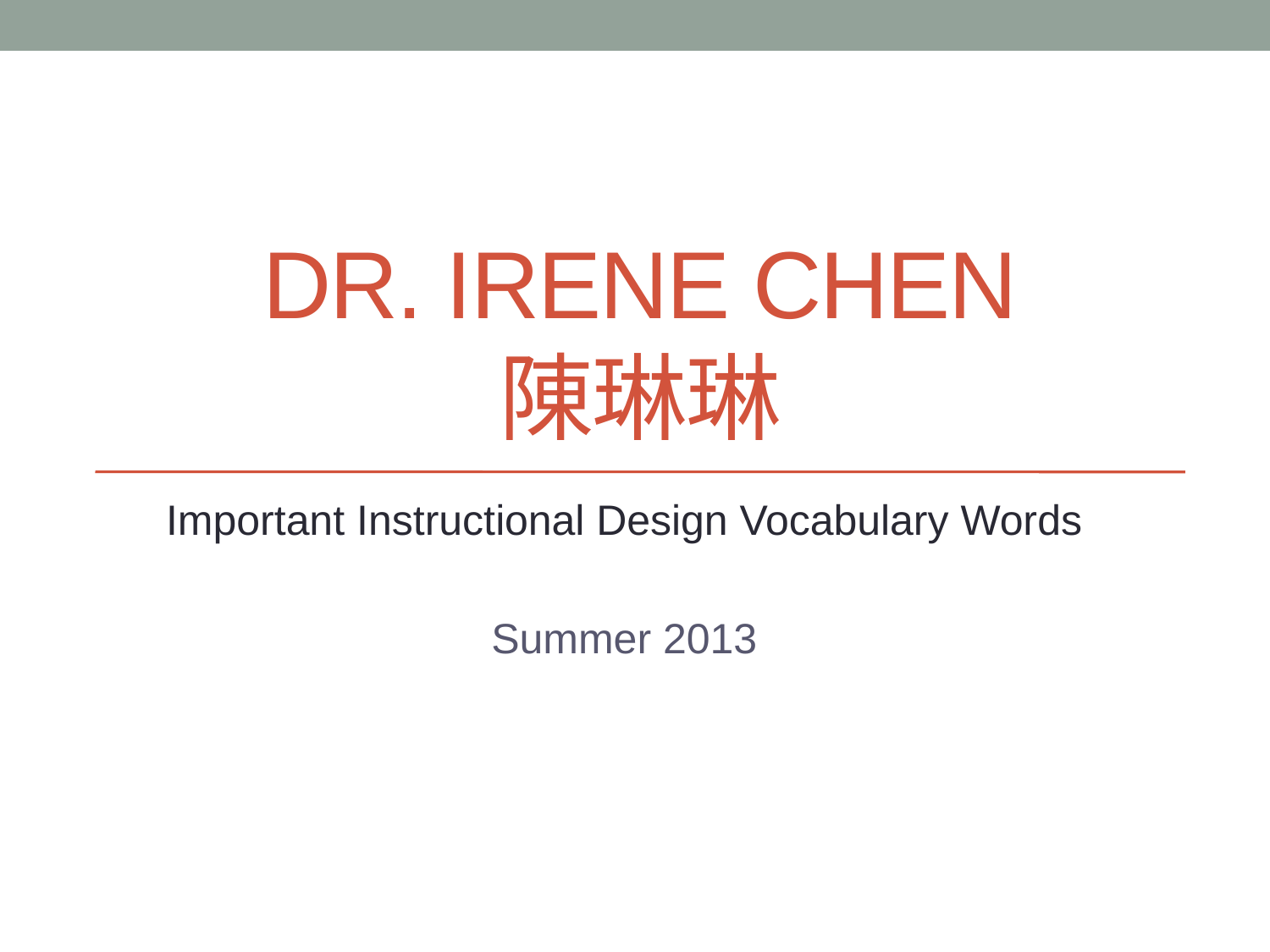

# Dr. Irene Chen 陳琳琳
Important Instructional Design Vocabulary Words

Summer 2013